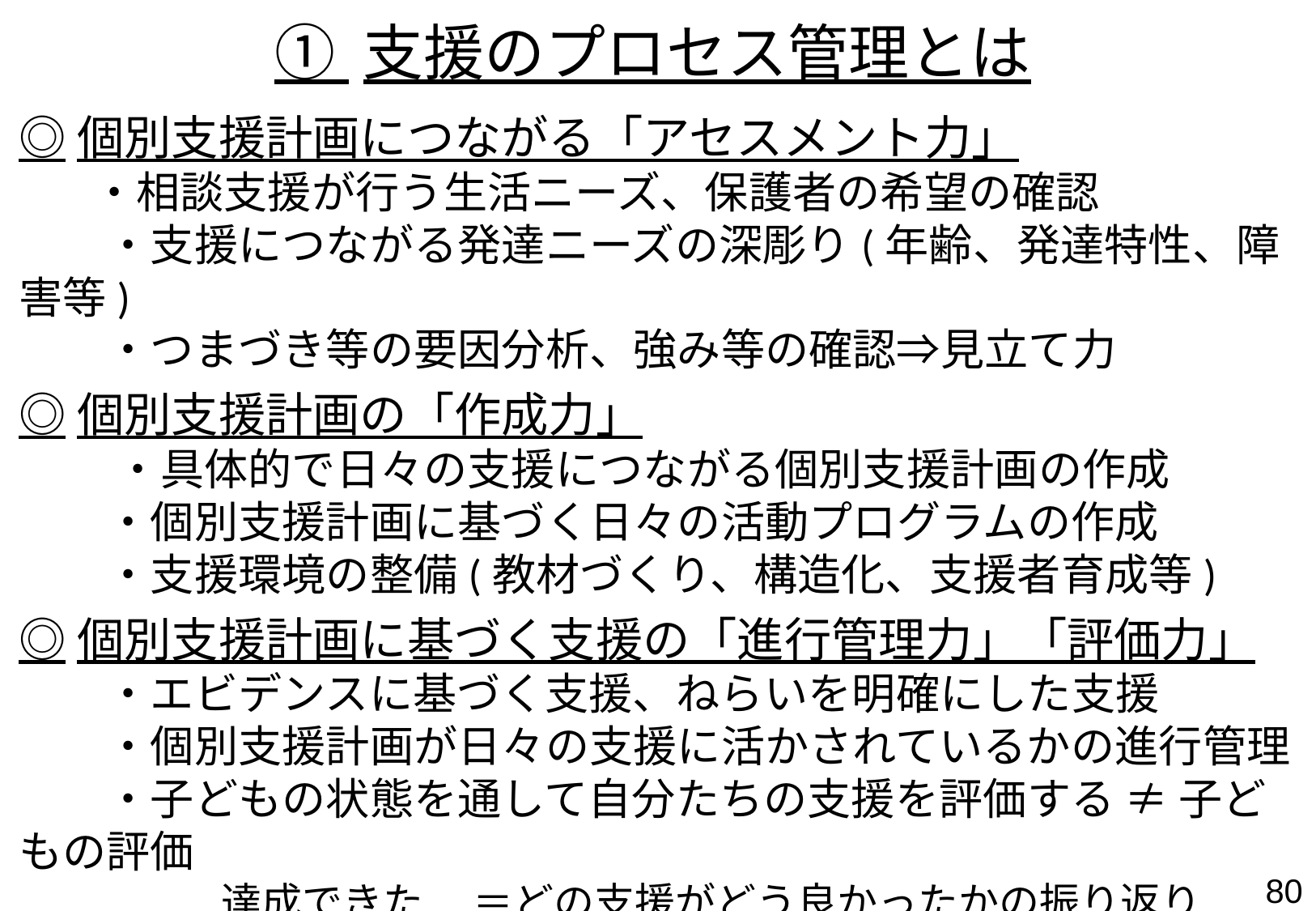

# ① 支援のプロセス管理とは
◎個別支援計画につながる「アセスメント力」
　   ・相談支援が行う生活ニーズ、保護者の希望の確認
　　・支援につながる発達ニーズの深彫り(年齢、発達特性、障害等)
　　・つまづき等の要因分析、強み等の確認⇒見立て力
◎個別支援計画の「作成力」
　　 ・具体的で日々の支援につながる個別支援計画の作成
　　・個別支援計画に基づく日々の活動プログラムの作成
　　・支援環境の整備(教材づくり、構造化、支援者育成等)
◎個別支援計画に基づく支援の「進行管理力」「評価力」
　　・エビデンスに基づく支援、ねらいを明確にした支援
　　・個別支援計画が日々の支援に活かされているかの進行管理
　　・子どもの状態を通して自分たちの支援を評価する ≠ 子どもの評価
　　　　　達成できた　 ＝どの支援がどう良かったかの振り返り
　　　　　達成できない＝計画や支援が悪い：何が不十分だったか
80